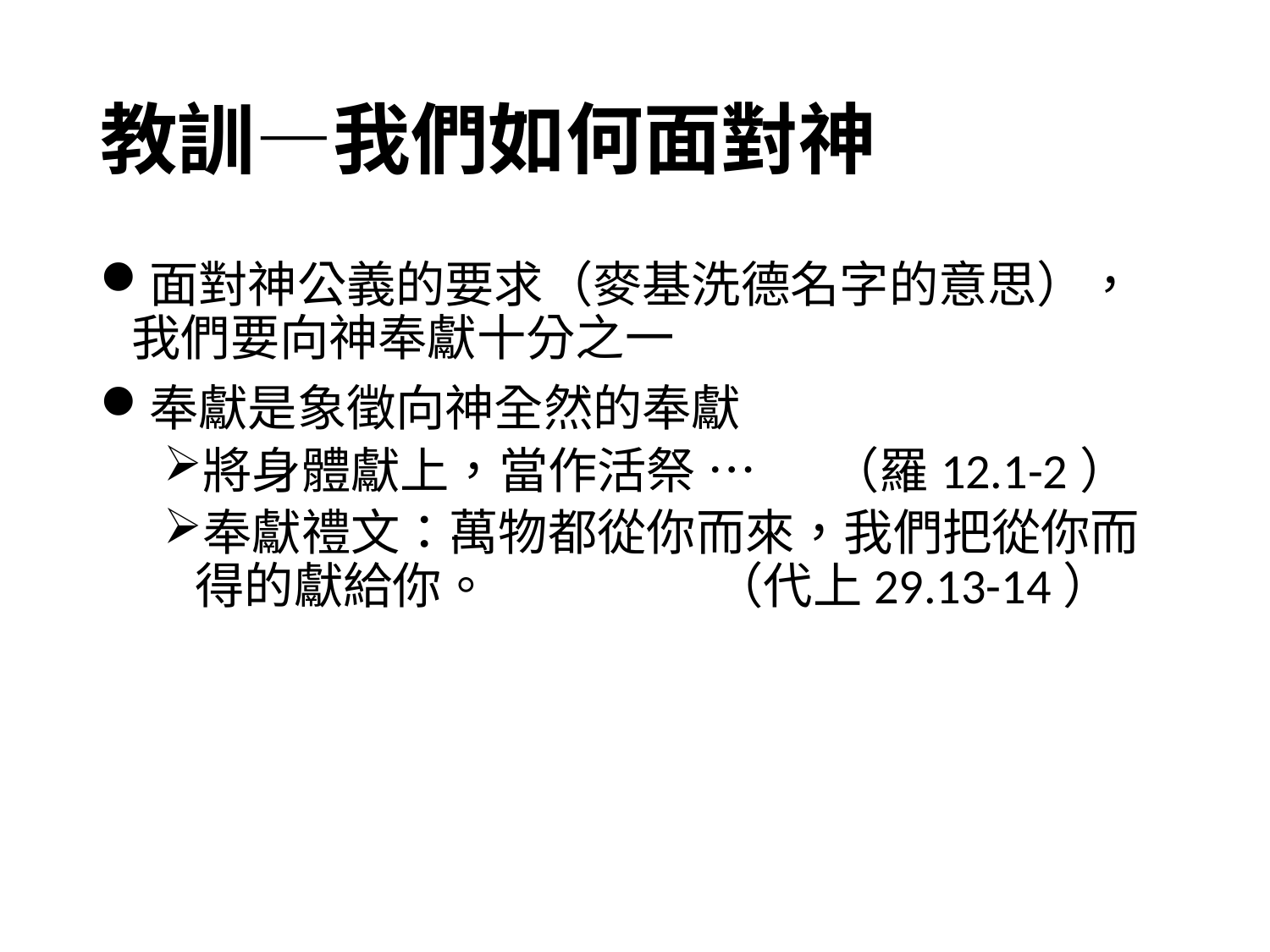

# 教訓—我們如何面對神
面對神公義的要求（麥基洗德名字的意思），我們要向神奉獻十分之一
奉獻是象徵向神全然的奉獻
將身體獻上，當作活祭 …	（羅12.1-2）
奉獻禮文：萬物都從你而來，我們把從你而得的獻給你。		 （代上29.13-14）